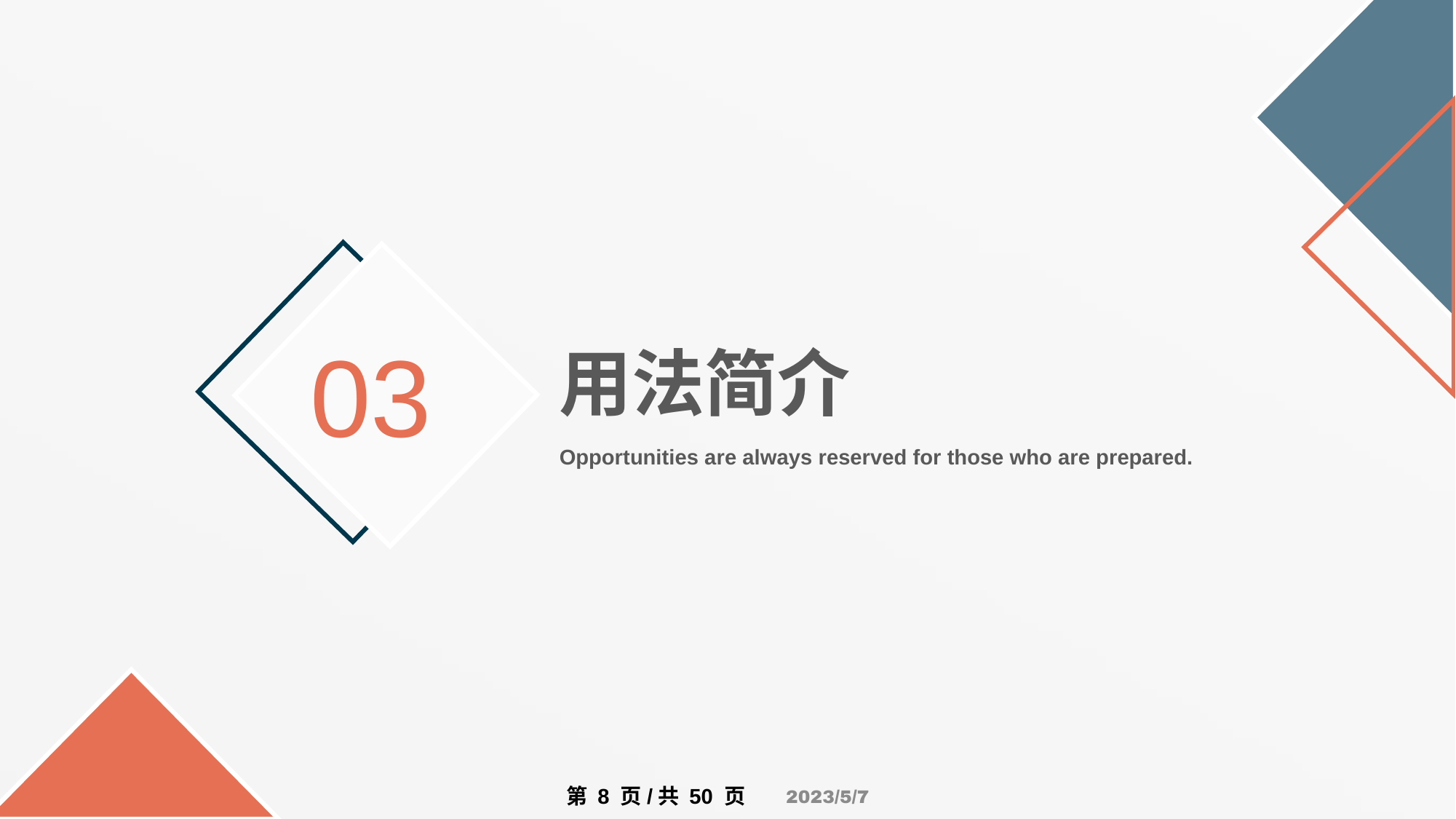

03
用法简介
Opportunities are always reserved for those who are prepared.